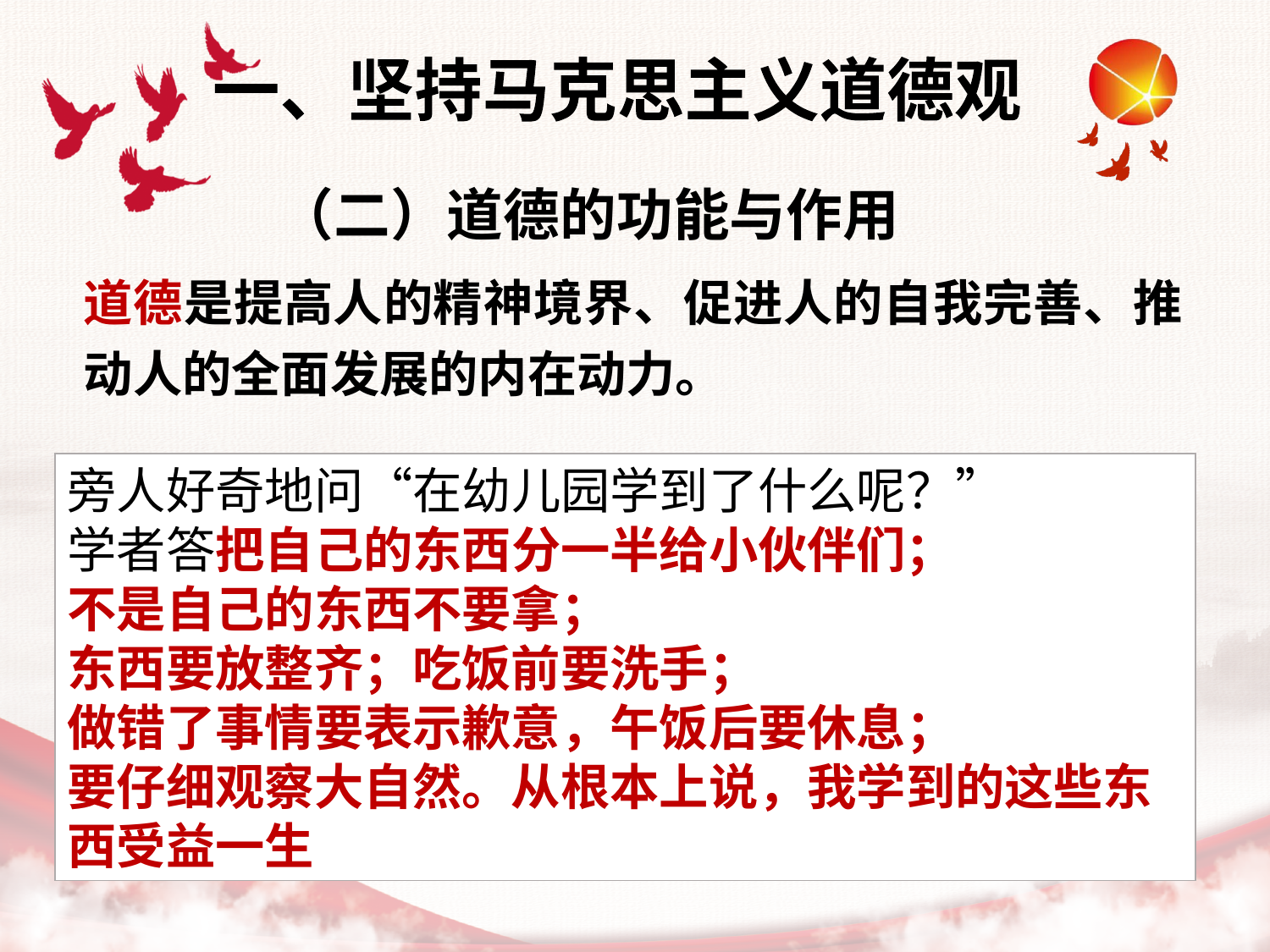

一、坚持马克思主义道德观
（二）道德的功能与作用
道德是提高人的精神境界、促进人的自我完善、推动人的全面发展的内在动力。
旁人好奇地问“在幼儿园学到了什么呢？”
学者答把自己的东西分一半给小伙伴们；
不是自己的东西不要拿；
东西要放整齐；吃饭前要洗手；
做错了事情要表示歉意，午饭后要休息；
要仔细观察大自然。从根本上说，我学到的这些东西受益一生